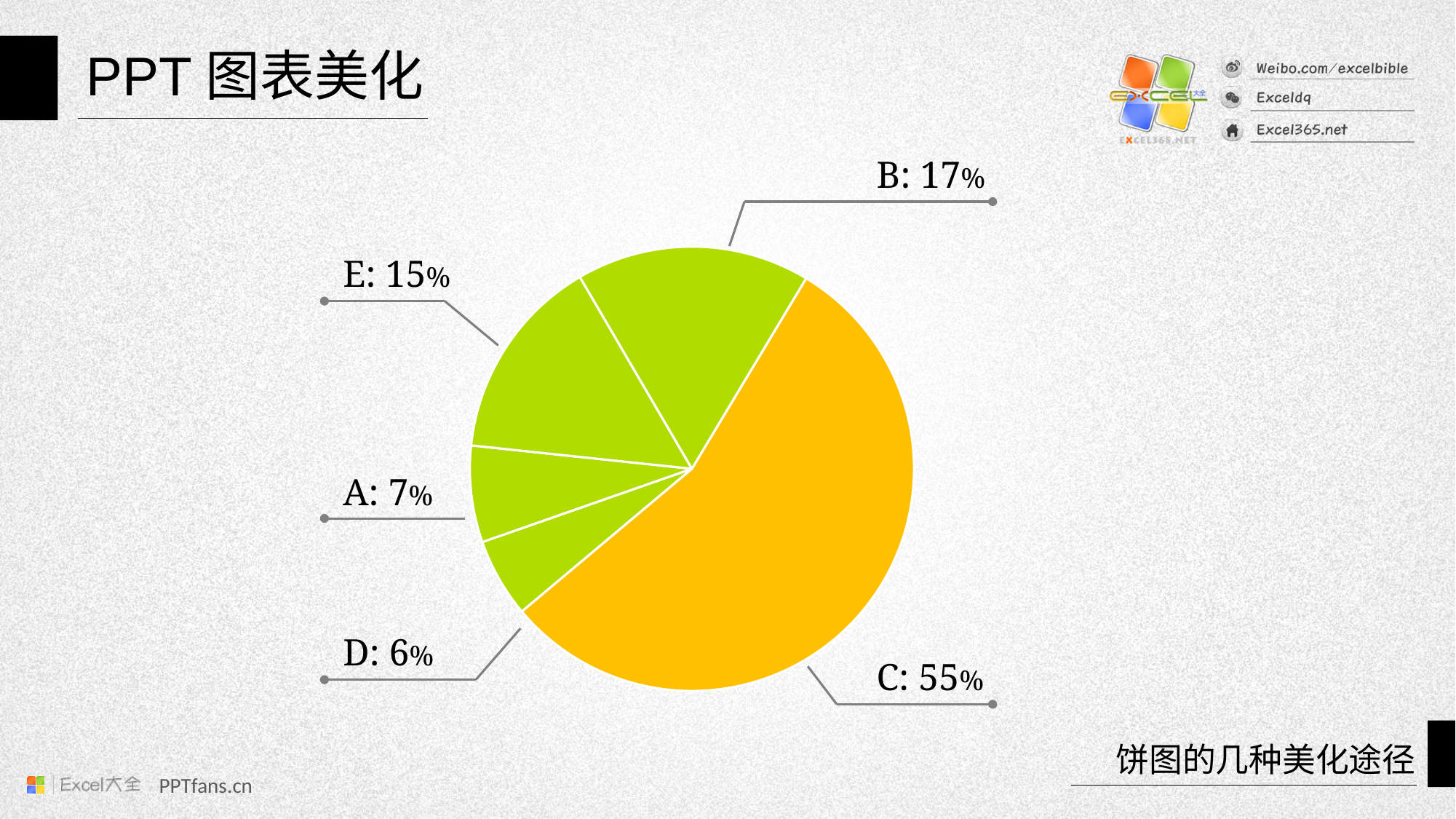

B: 17%
E: 15%
A: 7%
D: 6%
C: 55%

### Chart

| Category |
|---|

### Chart

| Category | 交易额 |
|---|---|
| D | 67.35 |
| A | 82.25 |
| E | 174.3 |
| B | 199.20000000000002 |
| C | 646.6 |
饼图的几种美化途径